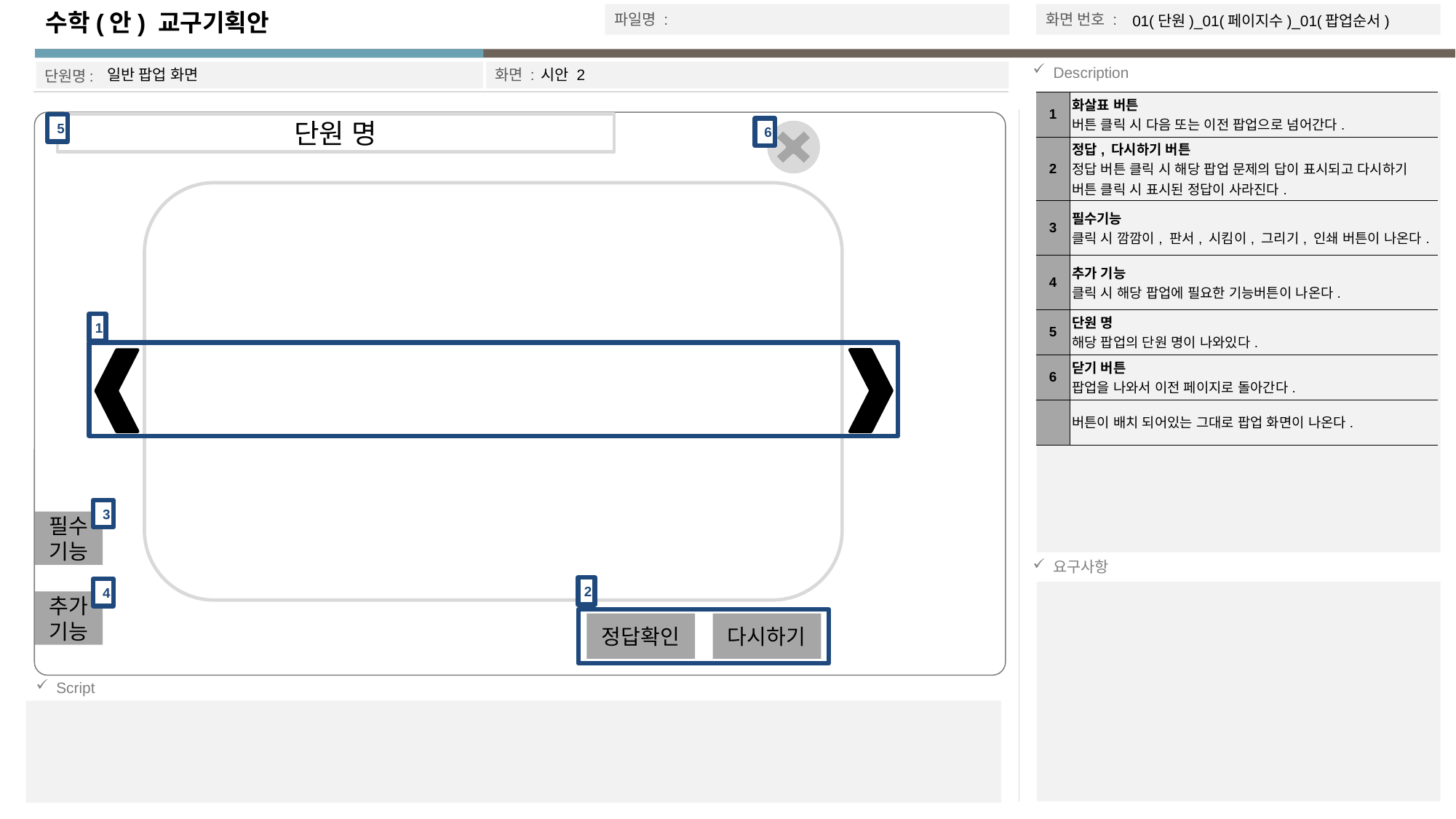

수학(안) 교구기획안
01(단원)_01(페이지수)_01(팝업순서)
일반 팝업 화면
시안 2
| 1 | 화살표 버튼 버튼 클릭 시 다음 또는 이전 팝업으로 넘어간다. |
| --- | --- |
| 2 | 정답, 다시하기 버튼 정답 버튼 클릭 시 해당 팝업 문제의 답이 표시되고 다시하기 버튼 클릭 시 표시된 정답이 사라진다. |
| 3 | 필수기능 클릭 시 깜깜이, 판서, 시킴이, 그리기, 인쇄 버튼이 나온다. |
| 4 | 추가 기능 클릭 시 해당 팝업에 필요한 기능버튼이 나온다. |
| 5 | 단원 명 해당 팝업의 단원 명이 나와있다. |
| 6 | 닫기 버튼 팝업을 나와서 이전 페이지로 돌아간다. |
|  | 버튼이 배치 되어있는 그대로 팝업 화면이 나온다. |
단원 명
5
6

1

3
필수
기능
2
4
추가기능

정답확인
다시하기